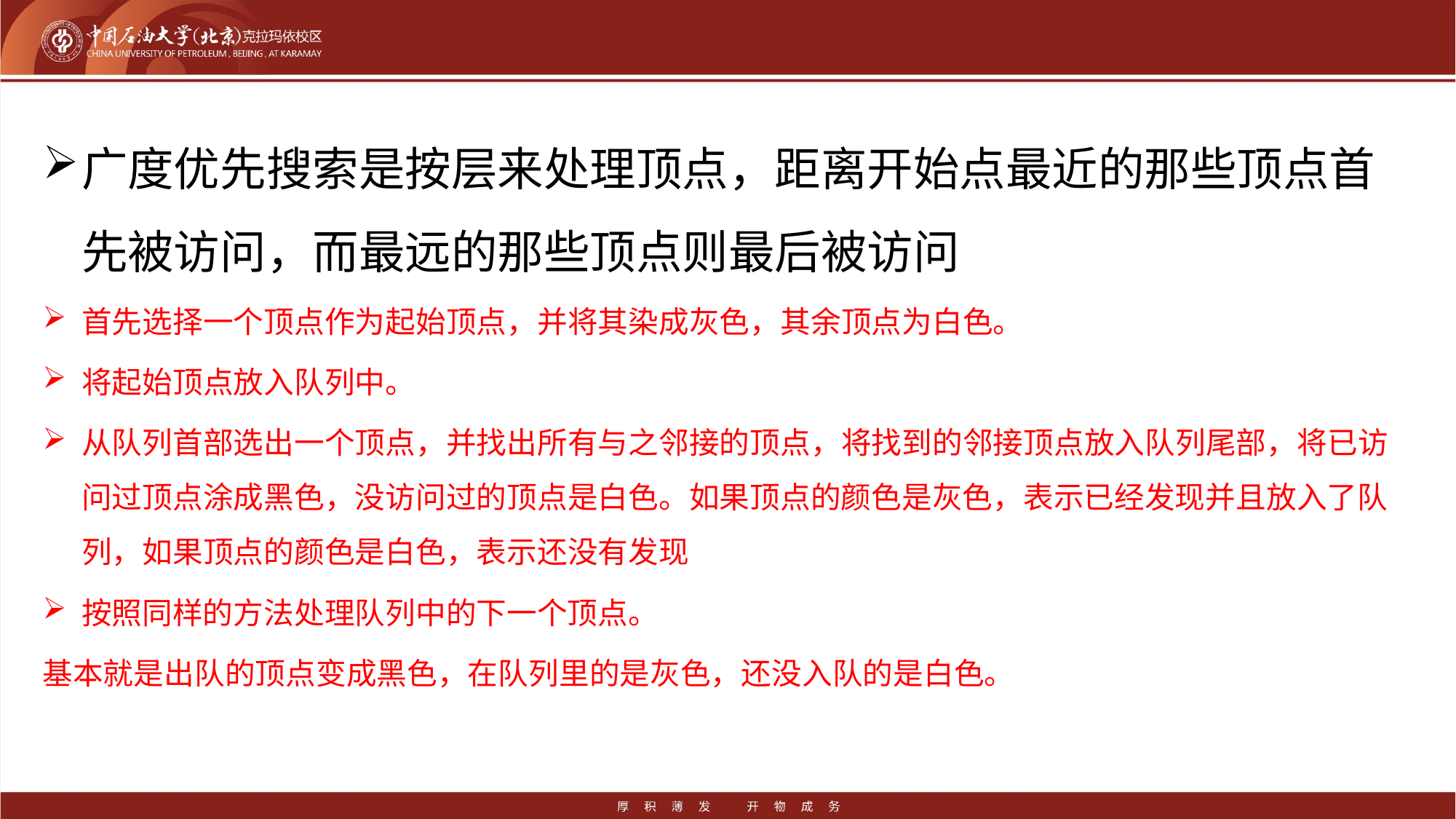

#
广度优先搜索是按层来处理顶点，距离开始点最近的那些顶点首先被访问，而最远的那些顶点则最后被访问
首先选择一个顶点作为起始顶点，并将其染成灰色，其余顶点为白色。
将起始顶点放入队列中。
从队列首部选出一个顶点，并找出所有与之邻接的顶点，将找到的邻接顶点放入队列尾部，将已访问过顶点涂成黑色，没访问过的顶点是白色。如果顶点的颜色是灰色，表示已经发现并且放入了队列，如果顶点的颜色是白色，表示还没有发现
按照同样的方法处理队列中的下一个顶点。
基本就是出队的顶点变成黑色，在队列里的是灰色，还没入队的是白色。